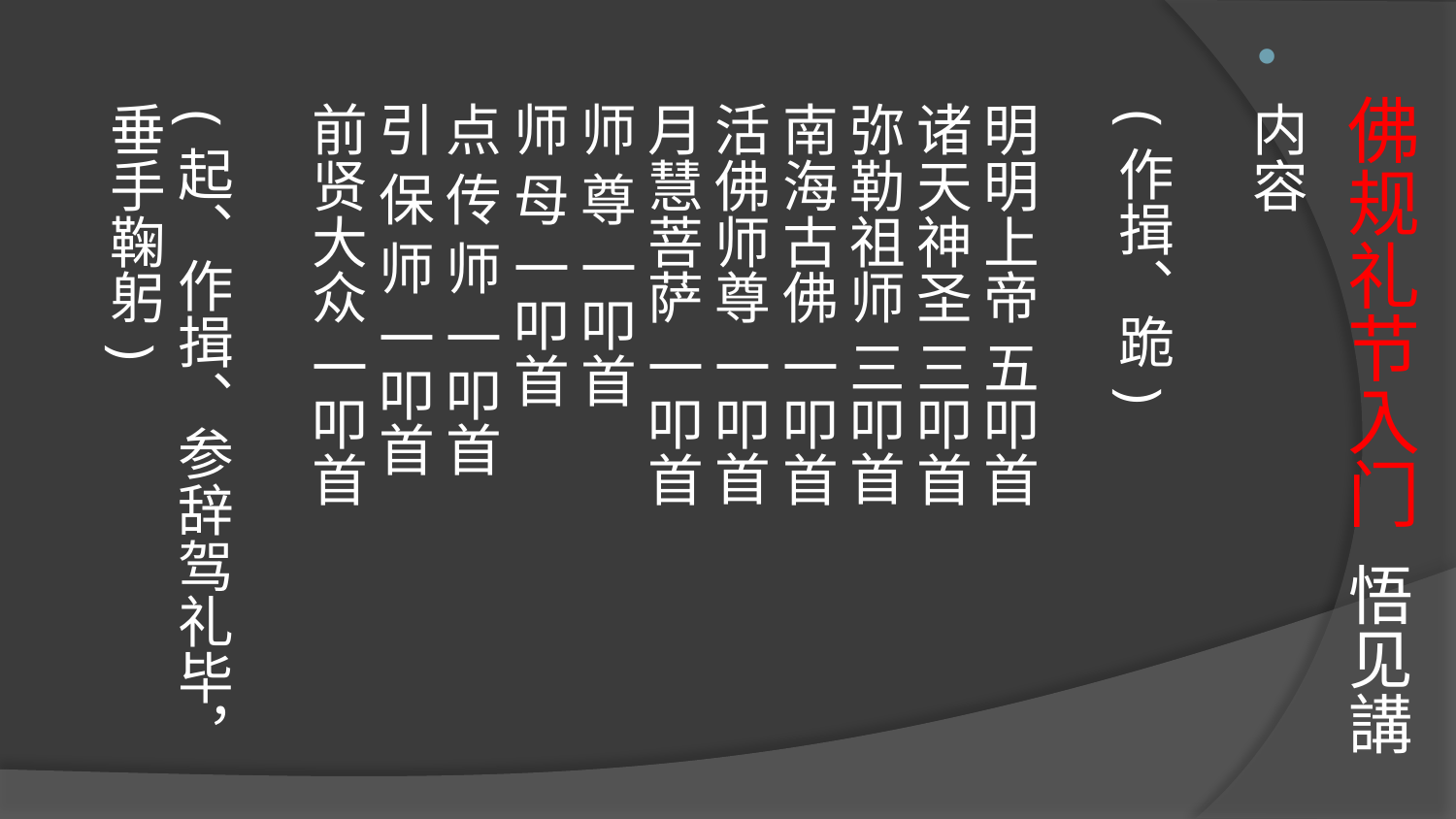

# 佛规礼节入门  悟见講
内容
(作揖、跪)
明明上帝 五叩首
诸天神圣 三叩首
弥勒祖师 三叩首
南海古佛 一叩首
活佛师尊 一叩首
月慧菩萨 一叩首
师 尊 一叩首
师 母 一叩首
点 传 师 一叩首
引 保 师 一叩首
前贤大众 一叩首
(起、作揖、参辞驾礼毕，垂手鞠躬)